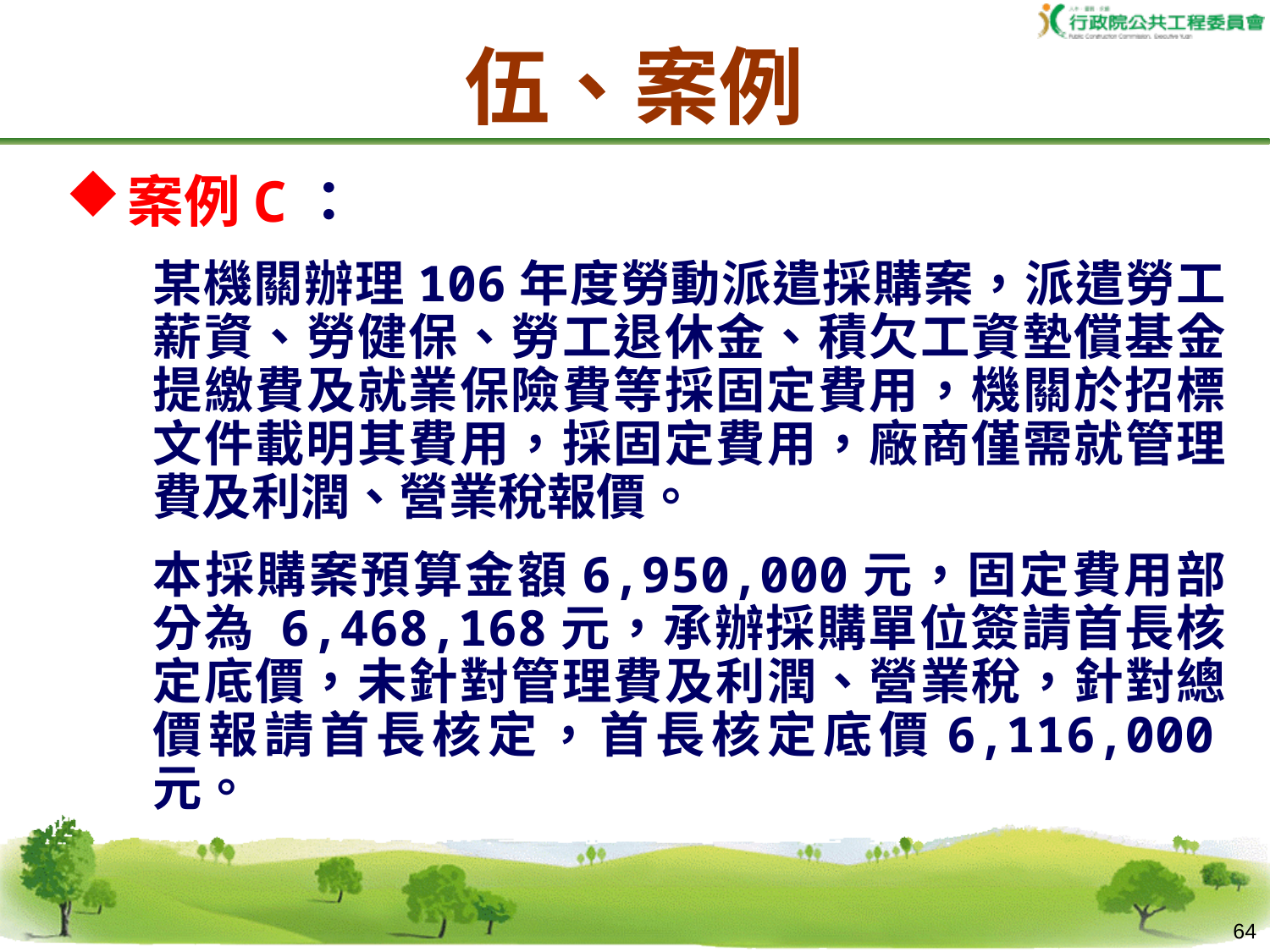

# 伍、案例
案例C：
某機關辦理106年度勞動派遣採購案，派遣勞工薪資、勞健保、勞工退休金、積欠工資墊償基金提繳費及就業保險費等採固定費用，機關於招標文件載明其費用，採固定費用，廠商僅需就管理費及利潤、營業稅報價。
本採購案預算金額6,950,000元，固定費用部分為 6,468,168元，承辦採購單位簽請首長核定底價，未針對管理費及利潤、營業稅，針對總價報請首長核定，首長核定底價6,116,000元。

64